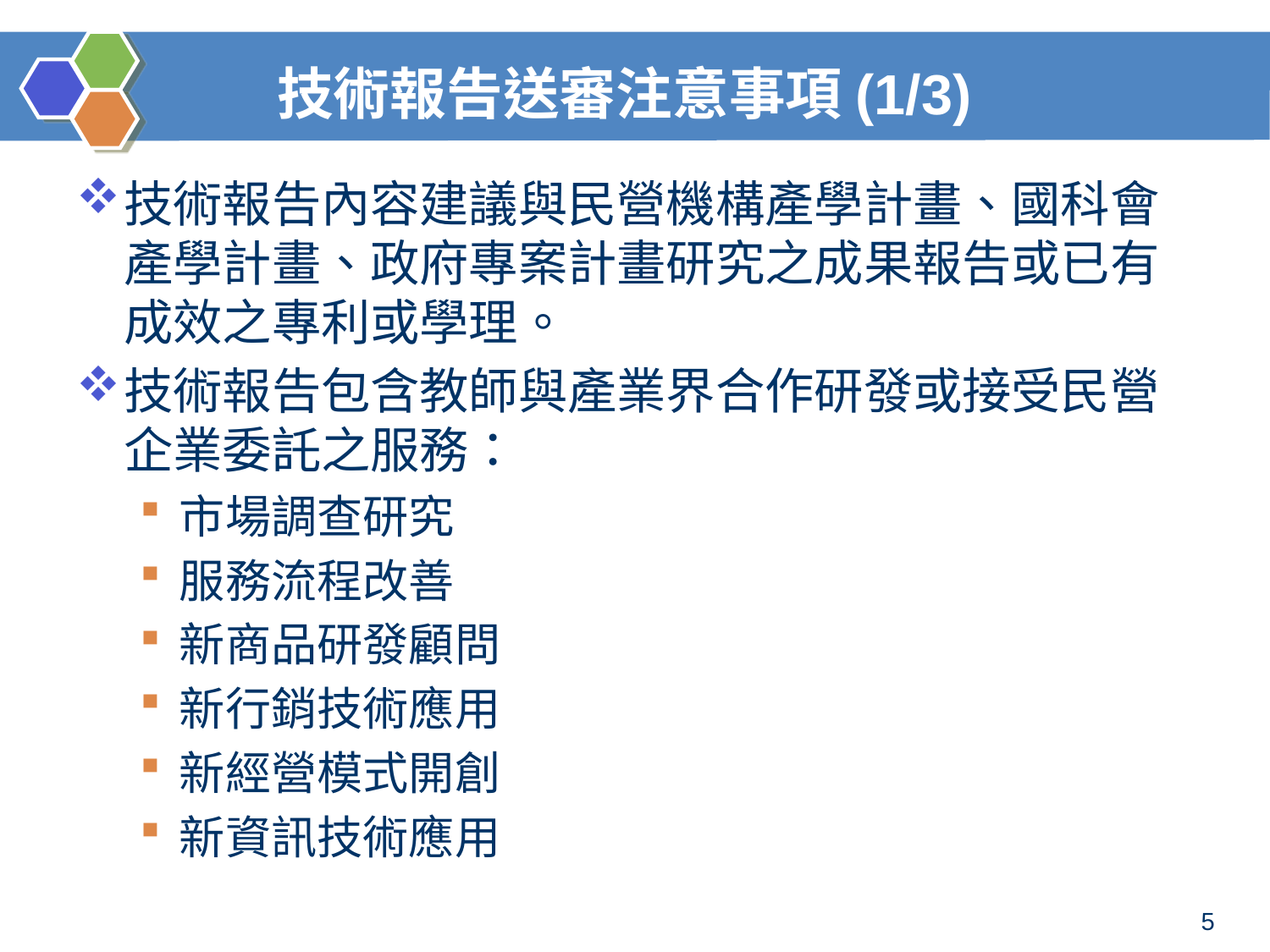

# 技術報告送審注意事項(1/3)
技術報告內容建議與民營機構產學計畫、國科會產學計畫、政府專案計畫研究之成果報告或已有成效之專利或學理。
技術報告包含教師與產業界合作研發或接受民營企業委託之服務：
市場調查研究
服務流程改善
新商品研發顧問
新行銷技術應用
新經營模式開創
新資訊技術應用
5